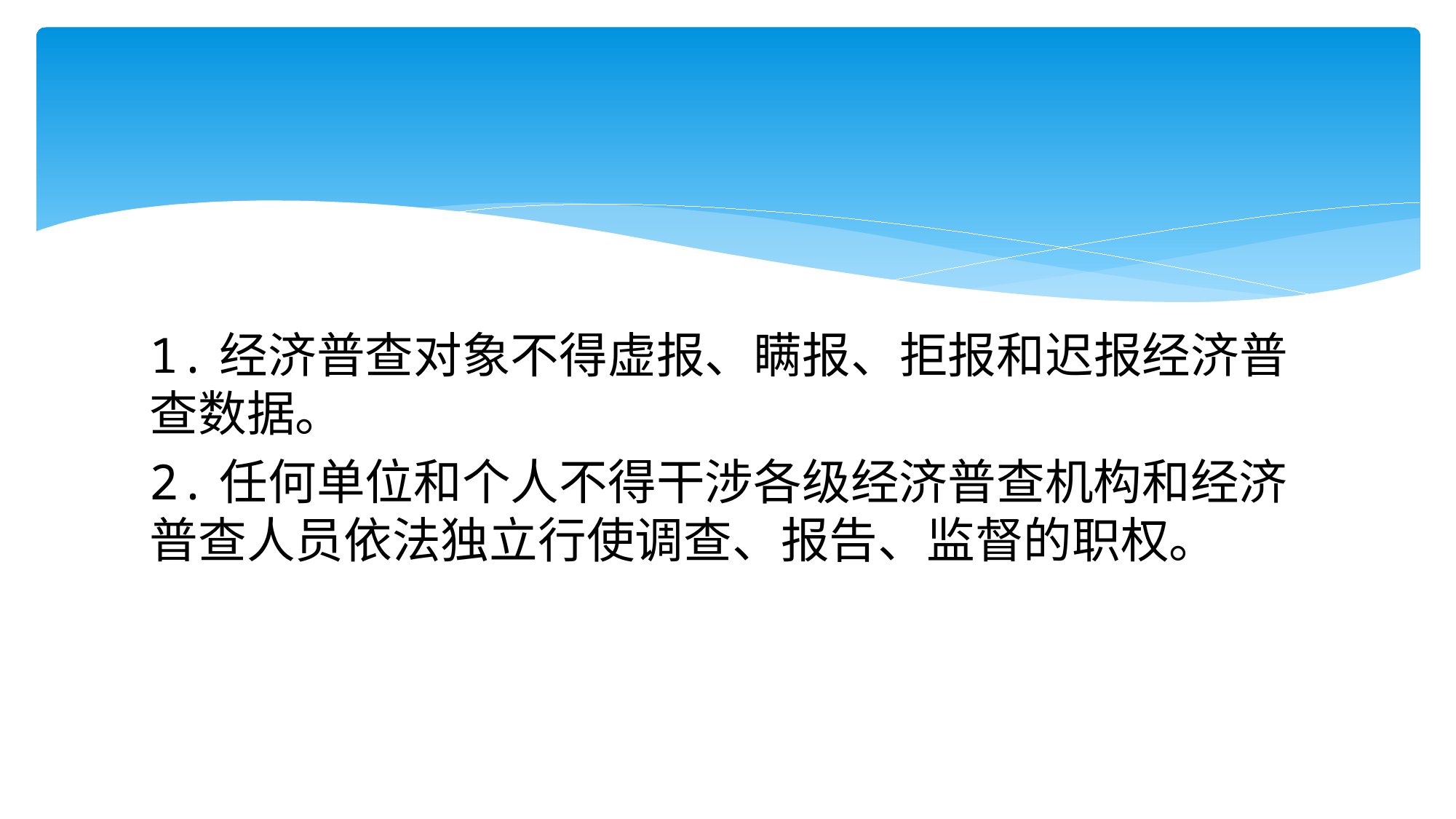

1.经济普查对象不得虚报、瞒报、拒报和迟报经济普查数据。
2.任何单位和个人不得干涉各级经济普查机构和经济普查人员依法独立行使调查、报告、监督的职权。